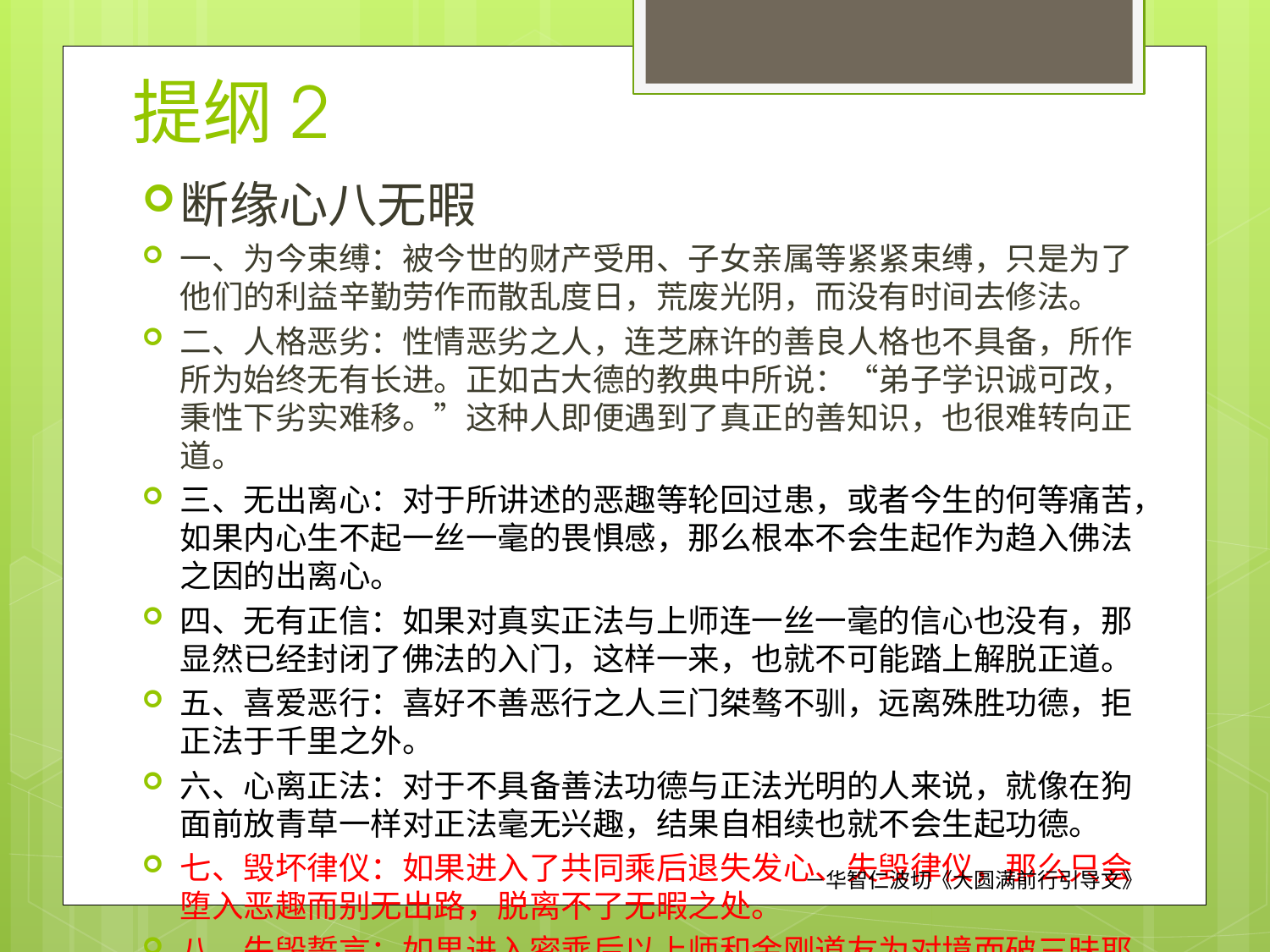

# 提纲2
断缘心八无暇
一、为今束缚：被今世的财产受用、子女亲属等紧紧束缚，只是为了他们的利益辛勤劳作而散乱度日，荒废光阴，而没有时间去修法。
二、人格恶劣：性情恶劣之人，连芝麻许的善良人格也不具备，所作所为始终无有长进。正如古大德的教典中所说：“弟子学识诚可改，秉性下劣实难移。”这种人即便遇到了真正的善知识，也很难转向正道。
三、无出离心：对于所讲述的恶趣等轮回过患，或者今生的何等痛苦，如果内心生不起一丝一毫的畏惧感，那么根本不会生起作为趋入佛法之因的出离心。
四、无有正信：如果对真实正法与上师连一丝一毫的信心也没有，那显然已经封闭了佛法的入门，这样一来，也就不可能踏上解脱正道。
五、喜爱恶行：喜好不善恶行之人三门桀骜不驯，远离殊胜功德，拒正法于千里之外。
六、心离正法：对于不具备善法功德与正法光明的人来说，就像在狗面前放青草一样对正法毫无兴趣，结果自相续也就不会生起功德。
七、毁坏律仪：如果进入了共同乘后退失发心、失毁律仪，那么只会堕入恶趣而别无出路，脱离不了无暇之处。
八、失毁誓言：如果进入密乘后以上师和金刚道友为对境而破三昧耶戒，那么不仅自食恶果而且也殃及他众，当然也就断绝了成就的缘分。

－华智仁波切《大圆满前行引导文》